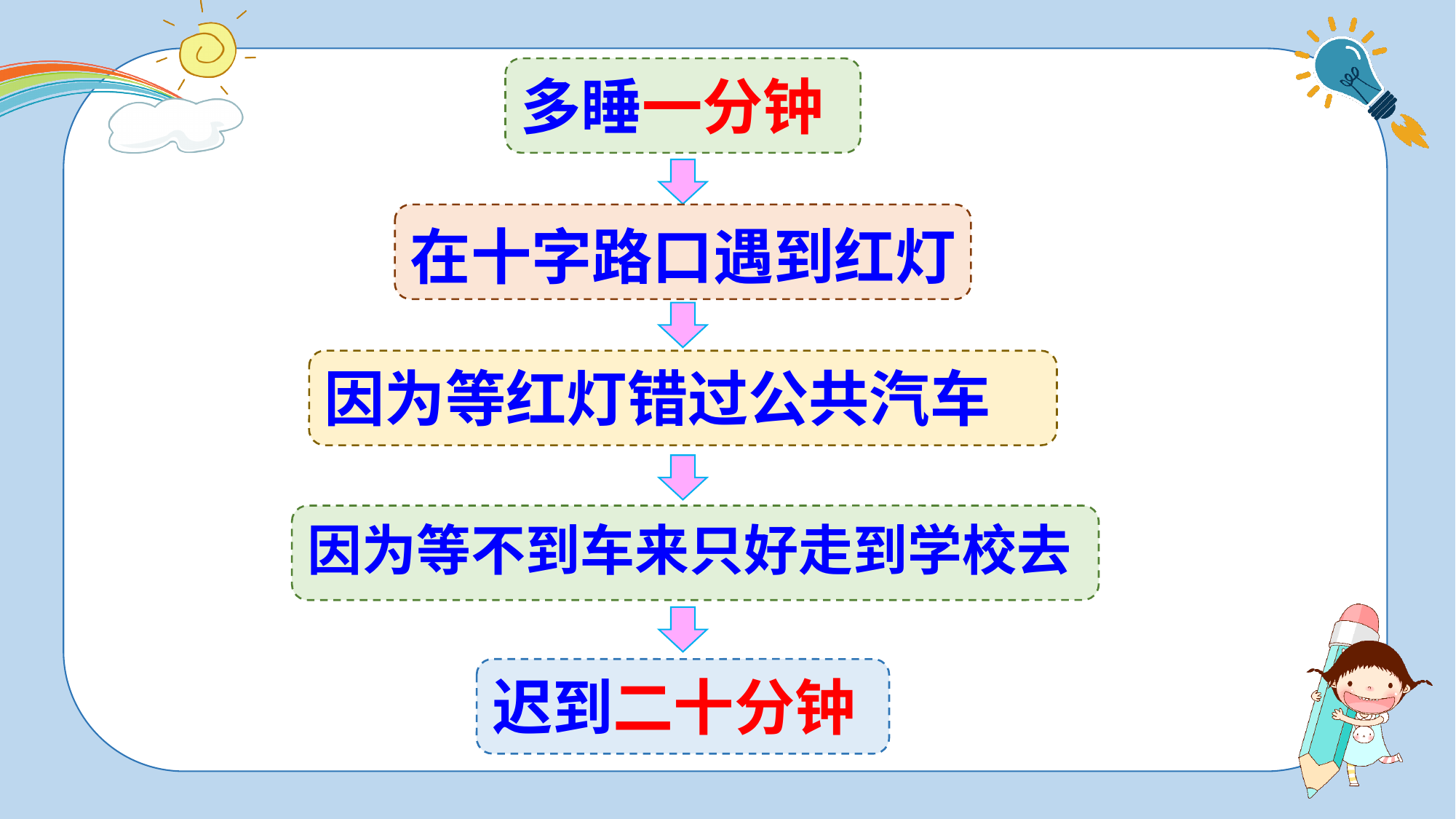

多睡一分钟

在十字路口遇到红灯

因为等红灯错过公共汽车

因为等不到车来只好走到学校去

迟到二十分钟